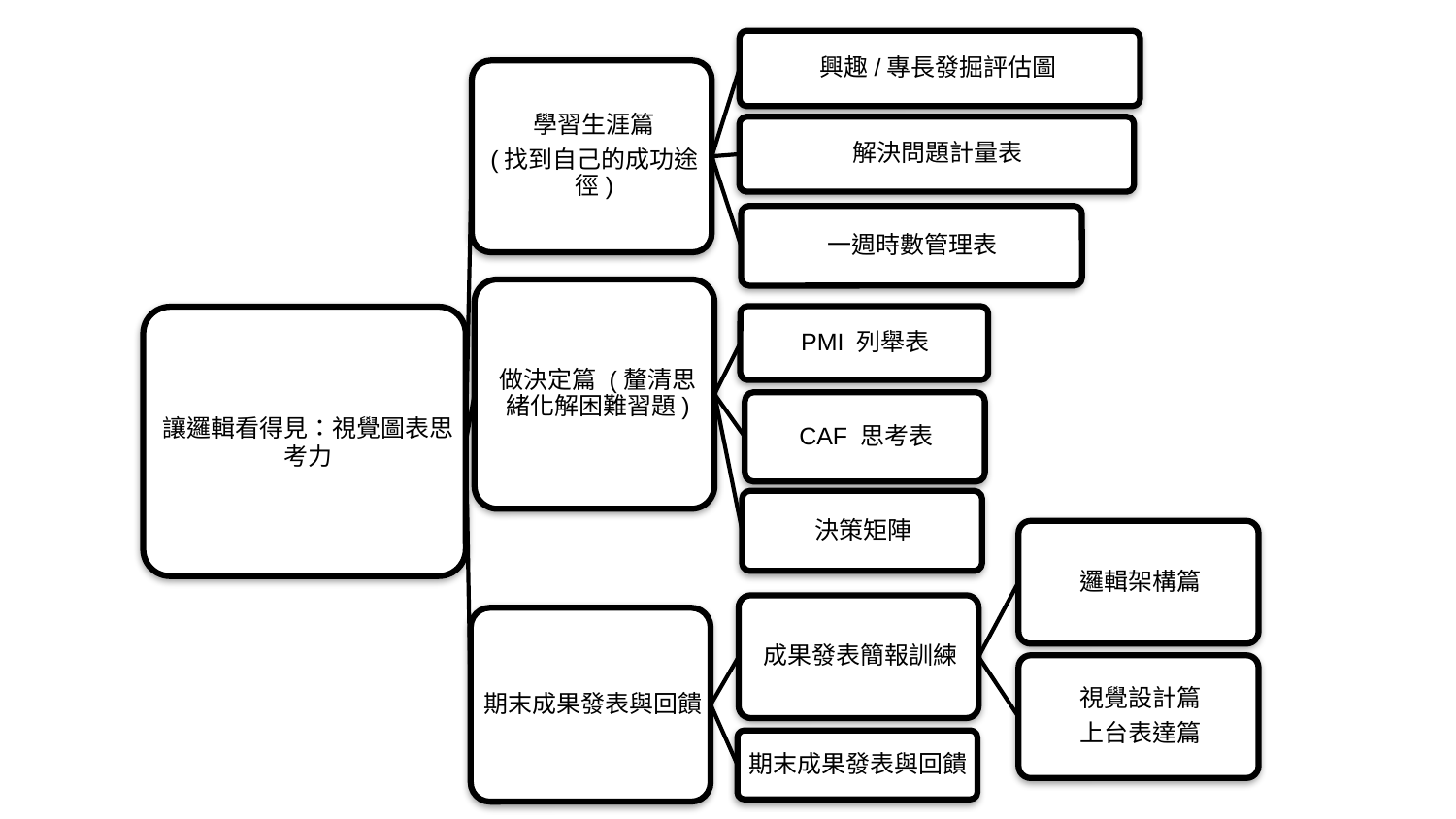

讓邏輯看得見：視覺圖表思考力

學習生涯篇
(找到自己的成功途徑)

興趣/專長發掘評估圖

解決問題計量表

一週時數管理表

做決定篇 (釐清思緒化解困難習題)

PMI 列舉表

CAF 思考表

決策矩陣

期末成果發表與回饋

成果發表簡報訓練

邏輯架構篇

視覺設計篇
上台表達篇

期末成果發表與回饋